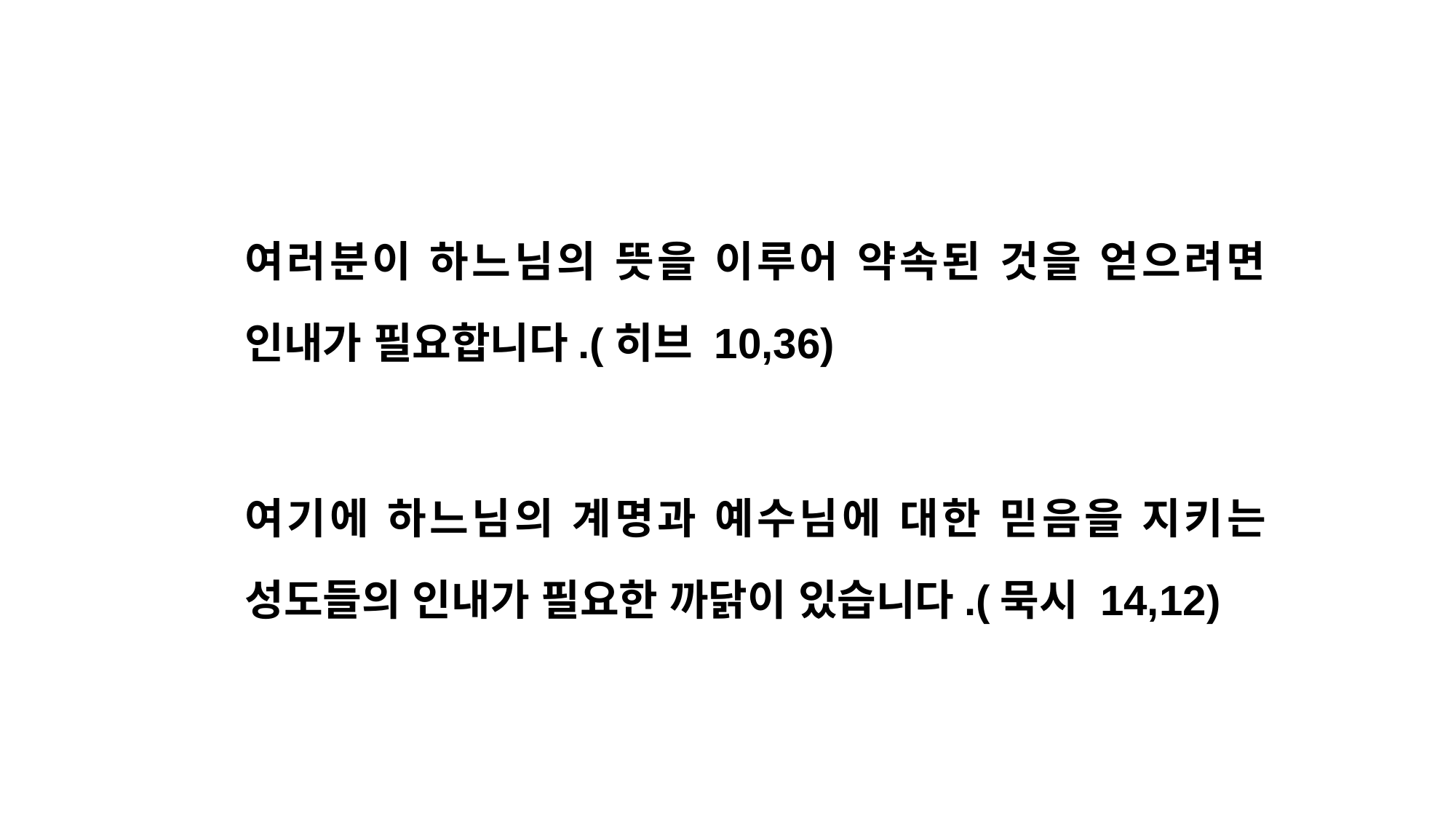

여러분이 하느님의 뜻을 이루어 약속된 것을 얻으려면 인내가 필요합니다.(히브 10,36)

여기에 하느님의 계명과 예수님에 대한 믿음을 지키는 성도들의 인내가 필요한 까닭이 있습니다.(묵시 14,12)